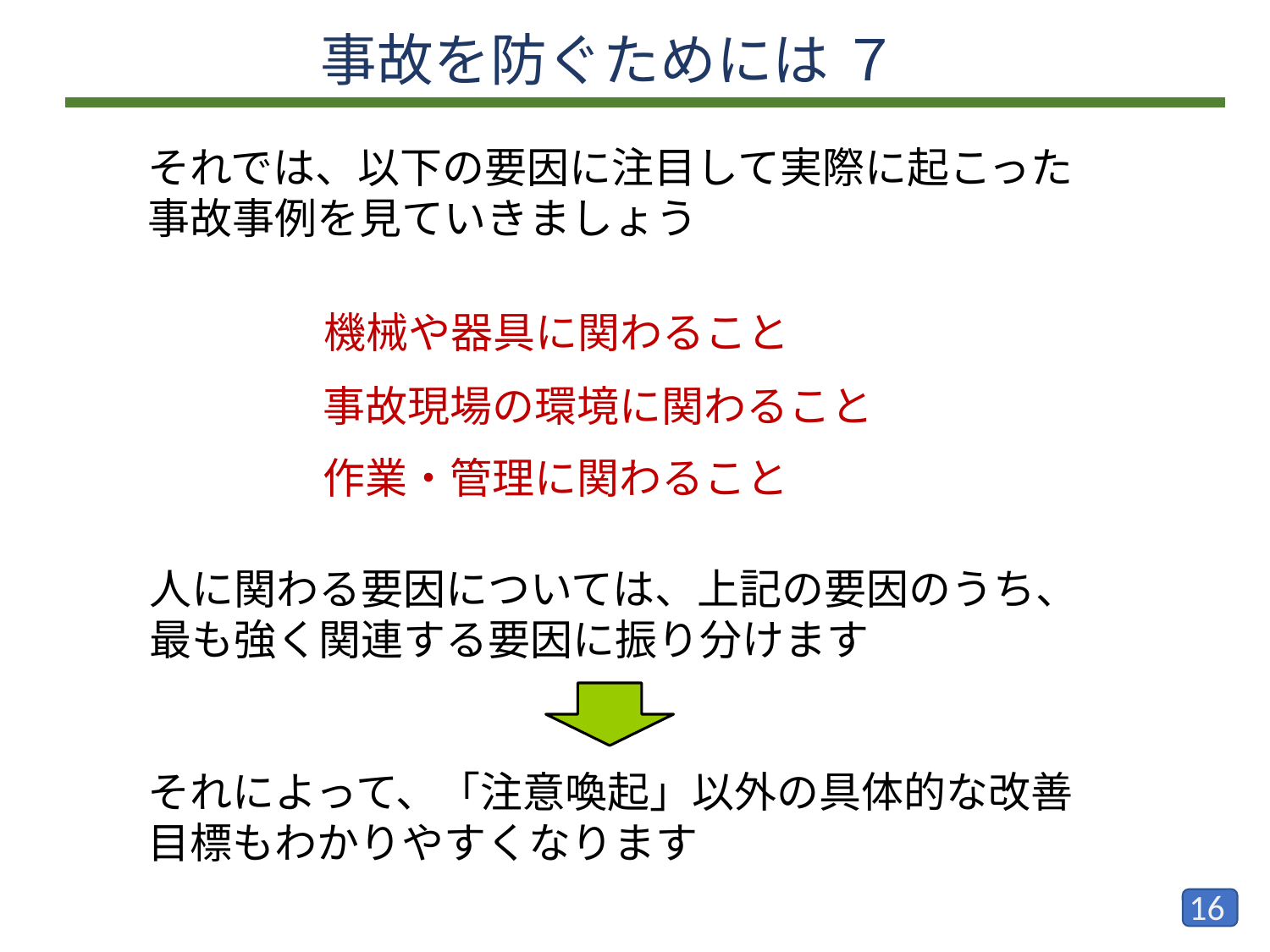

事故を防ぐためには ７
それでは、以下の要因に注目して実際に起こった事故事例を見ていきましょう
機械や器具に関わること
事故現場の環境に関わること
作業・管理に関わること
人に関わる要因については、上記の要因のうち、最も強く関連する要因に振り分けます

それによって、「注意喚起」以外の具体的な改善目標もわかりやすくなります
16